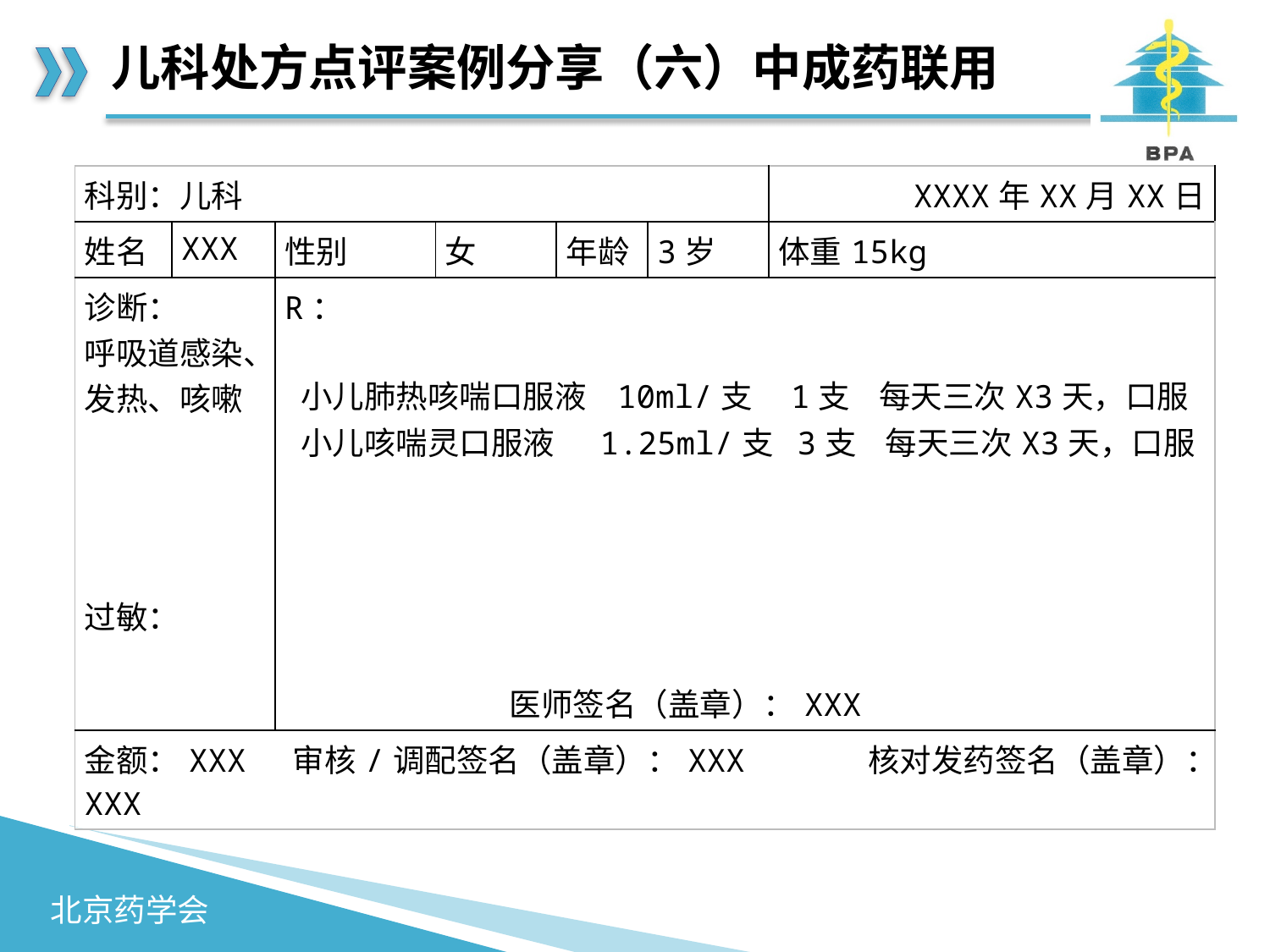

# 儿科处方点评案例分享（六）中成药联用
| 科别：儿科 |  |  |  |  |  | XXXX年XX月XX日 |
| --- | --- | --- | --- | --- | --- | --- |
| 姓名 | XXX | 性别 | 女 | 年龄 | 3岁 | 体重15kg |
| 诊断： 呼吸道感染、发热、咳嗽 过敏： |  | R： 小儿肺热咳喘口服液 10ml/支 1支 每天三次X3天，口服 小儿咳喘灵口服液 1.25ml/支 3支 每天三次X3天，口服 医师签名（盖章）：XXX |  |  |  |  |
| 金额：XXX 审核/调配签名（盖章）：XXX 核对发药签名（盖章）：XXX |  |  |  |  |  |  |